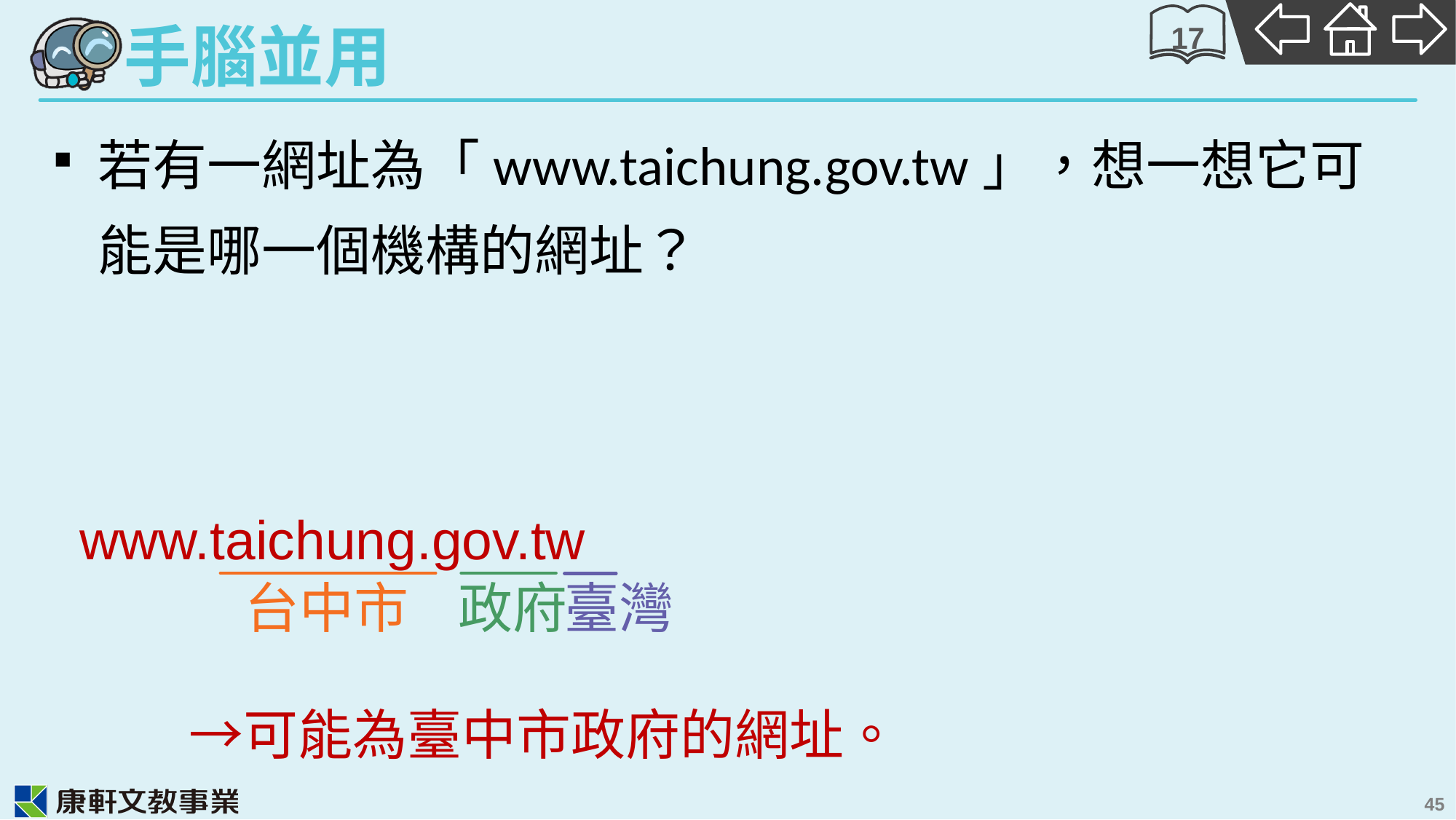

17
若有一網址為「www.taichung.gov.tw」，想一想它可能是哪一個機構的網址？
www.taichung.gov.tw

　　→可能為臺中市政府的網址。
台中市
政府
臺灣
45